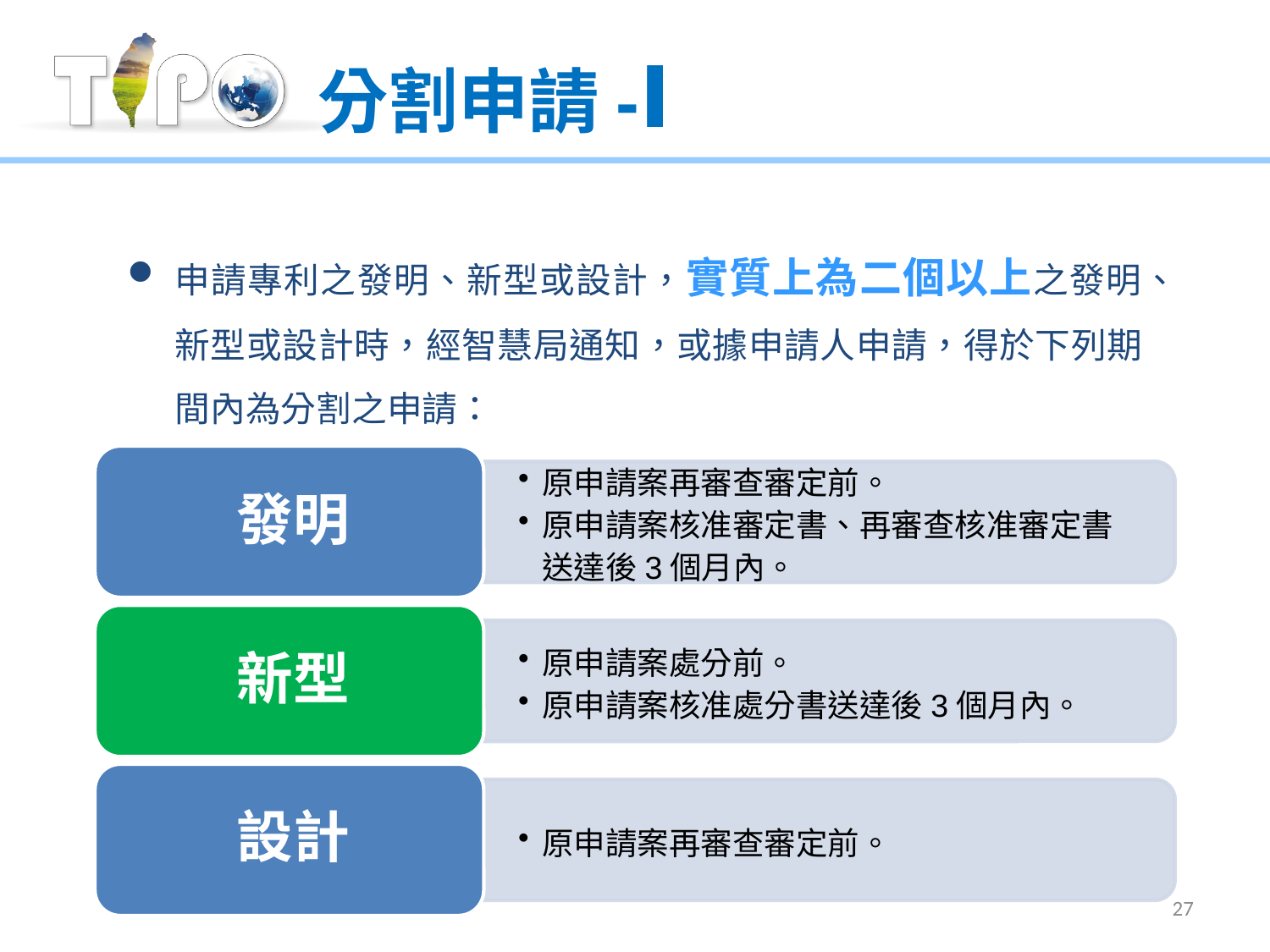

# 分割申請-Ⅰ
申請專利之發明、新型或設計，實質上為二個以上之發明、新型或設計時，經智慧局通知，或據申請人申請，得於下列期間內為分割之申請：

原申請案再審查審定前。
原申請案核准審定書、再審查核准審定書送達後3個月內。
發明
原申請案處分前。
原申請案核准處分書送達後3個月內。
新型
原申請案再審查審定前。
設計
27